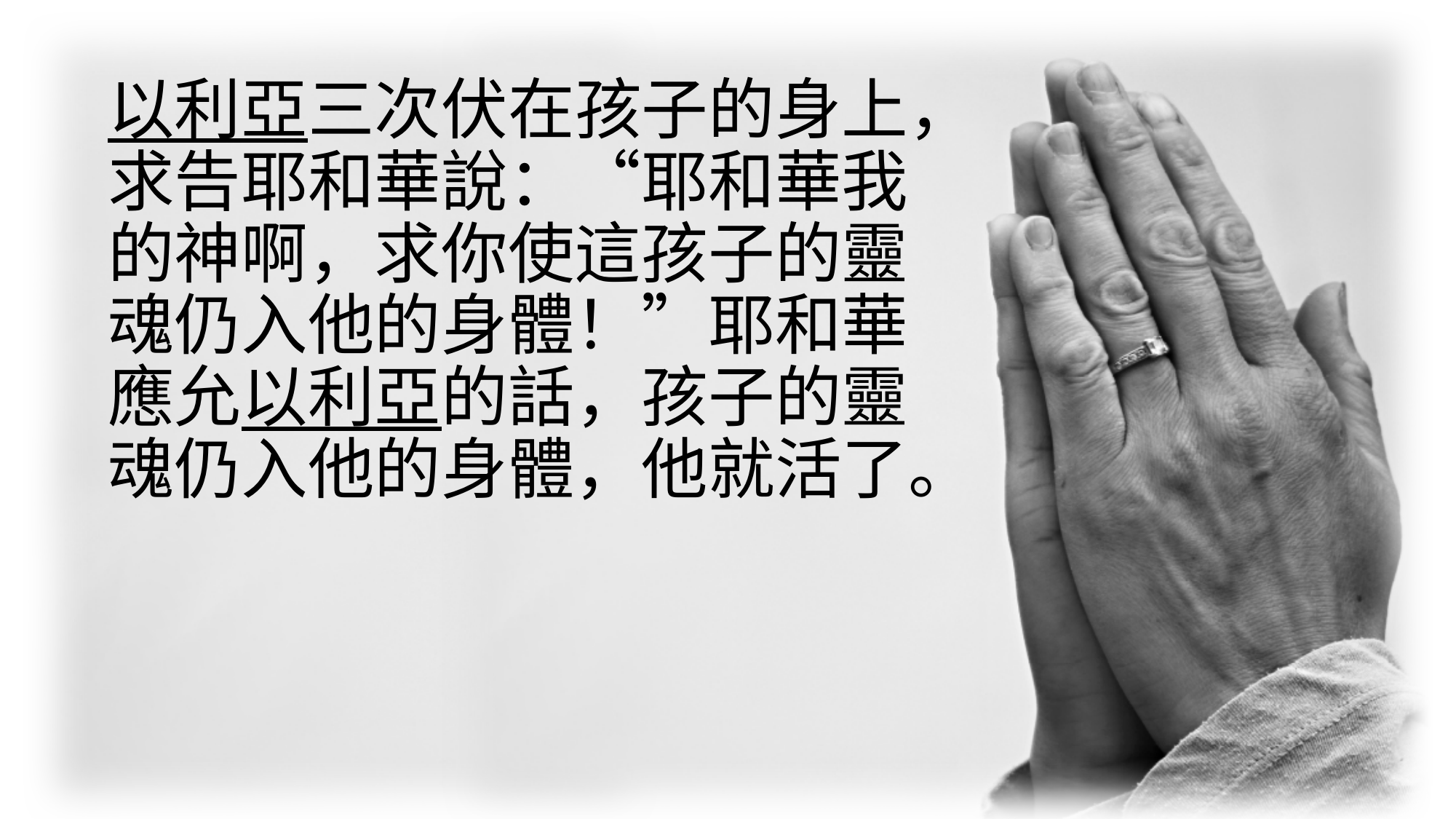

以利亞三次伏在孩子的身上，求告耶和華說：“耶和華我的神啊，求你使這孩子的靈魂仍入他的身體！”耶和華應允以利亞的話，孩子的靈魂仍入他的身體，他就活了。